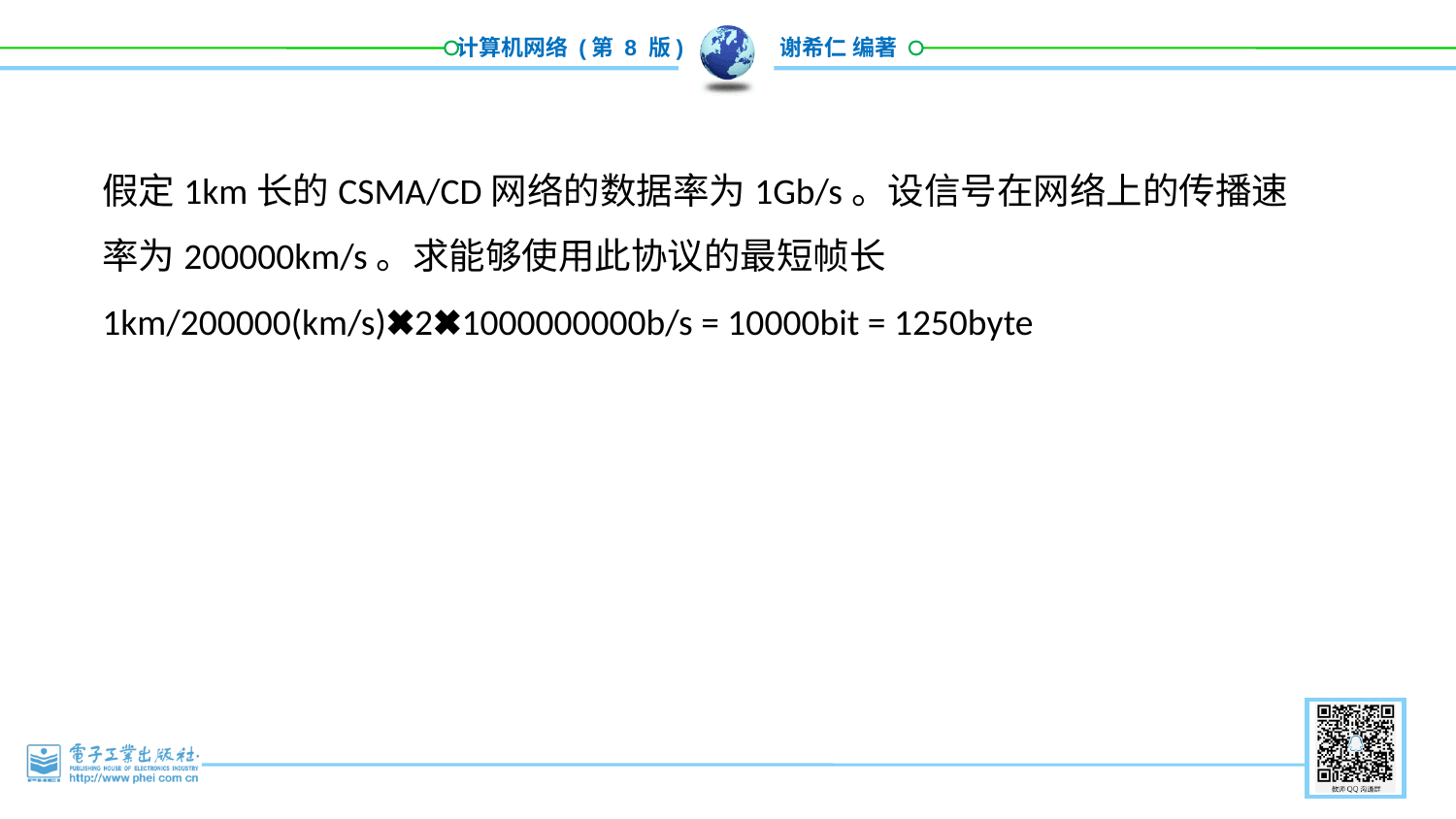

假定1km长的CSMA/CD网络的数据率为1Gb/s。设信号在网络上的传播速率为200000km/s。求能够使用此协议的最短帧长
1km/200000(km/s)✖2✖1000000000b/s = 10000bit = 1250byte